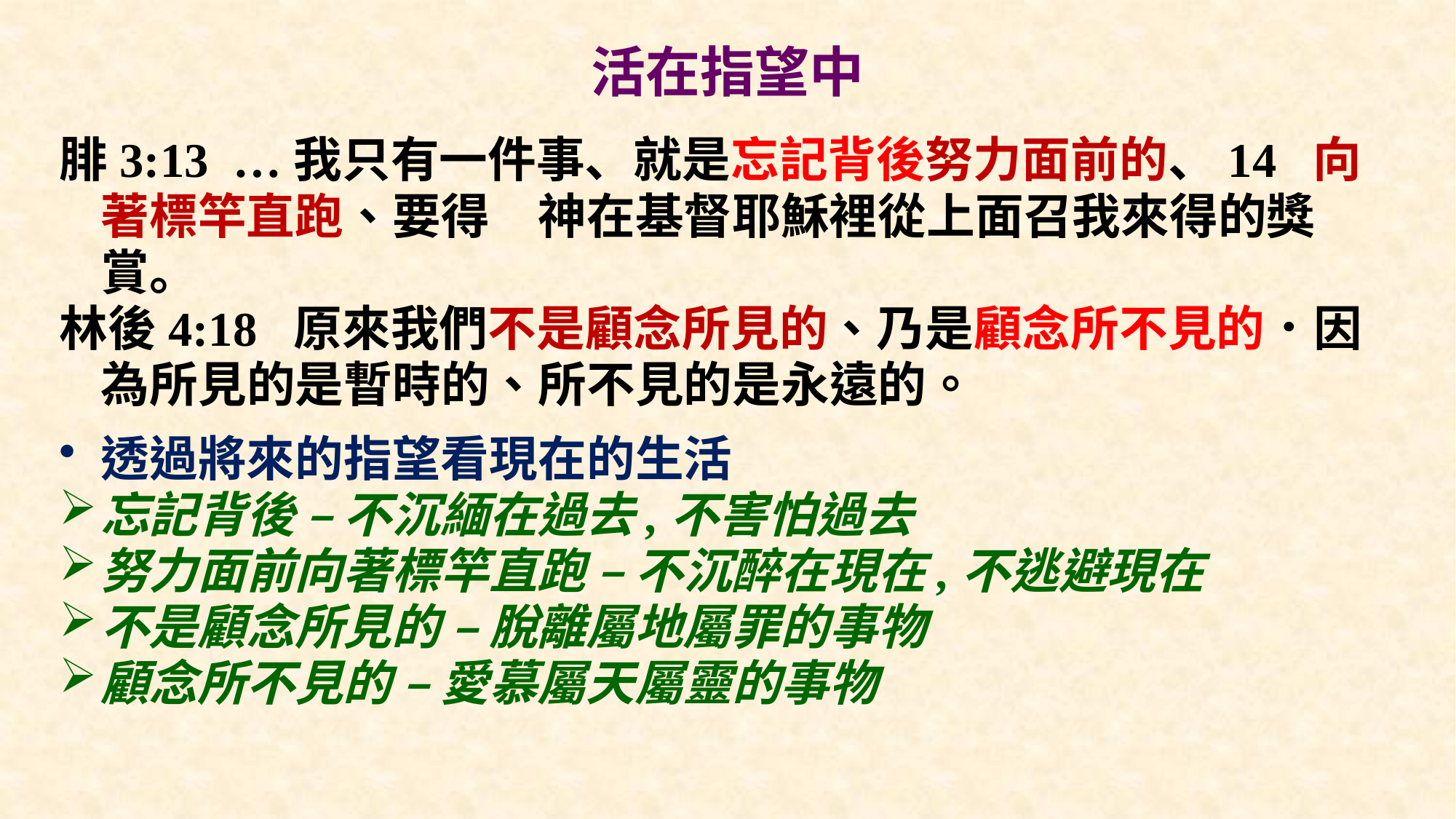

# 活在指望中
腓3:13  …我只有一件事、就是忘記背後努力面前的、14  向著標竿直跑、要得　神在基督耶穌裡從上面召我來得的獎賞。
林後4:18  原來我們不是顧念所見的、乃是顧念所不見的．因為所見的是暫時的、所不見的是永遠的。
透過將來的指望看現在的生活
忘記背後 – 不沉緬在過去,不害怕過去
努力面前向著標竿直跑 – 不沉醉在現在,不逃避現在
不是顧念所見的 – 脫離屬地屬罪的事物
顧念所不見的 – 愛慕屬天屬靈的事物